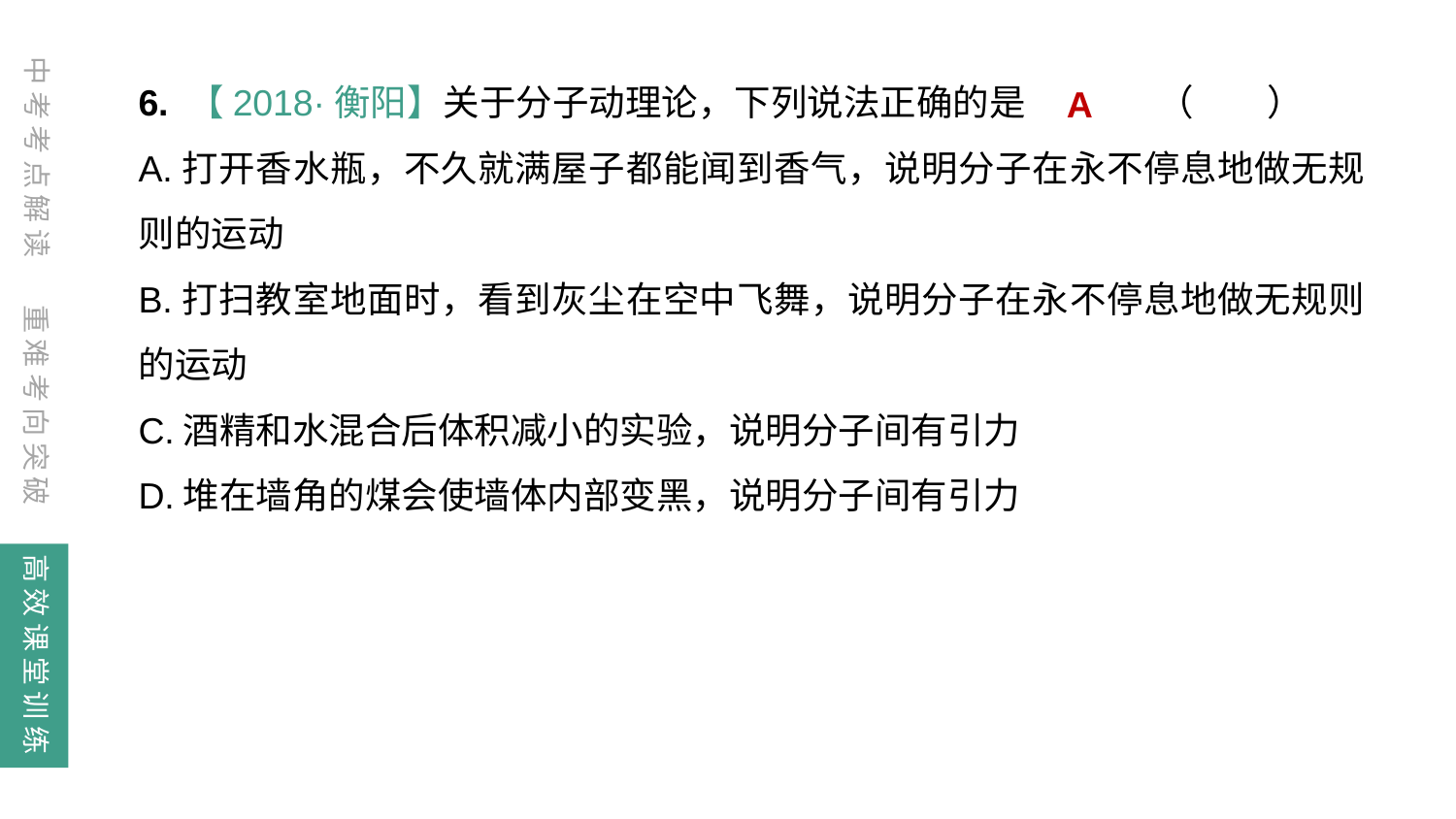

中考考点解读
6. 【2018·衡阳】关于分子动理论，下列说法正确的是	（　　）
A.打开香水瓶，不久就满屋子都能闻到香气，说明分子在永不停息地做无规则的运动
B.打扫教室地面时，看到灰尘在空中飞舞，说明分子在永不停息地做无规则的运动
C.酒精和水混合后体积减小的实验，说明分子间有引力
D.堆在墙角的煤会使墙体内部变黑，说明分子间有引力
A
重难考向突破
高效课堂训练